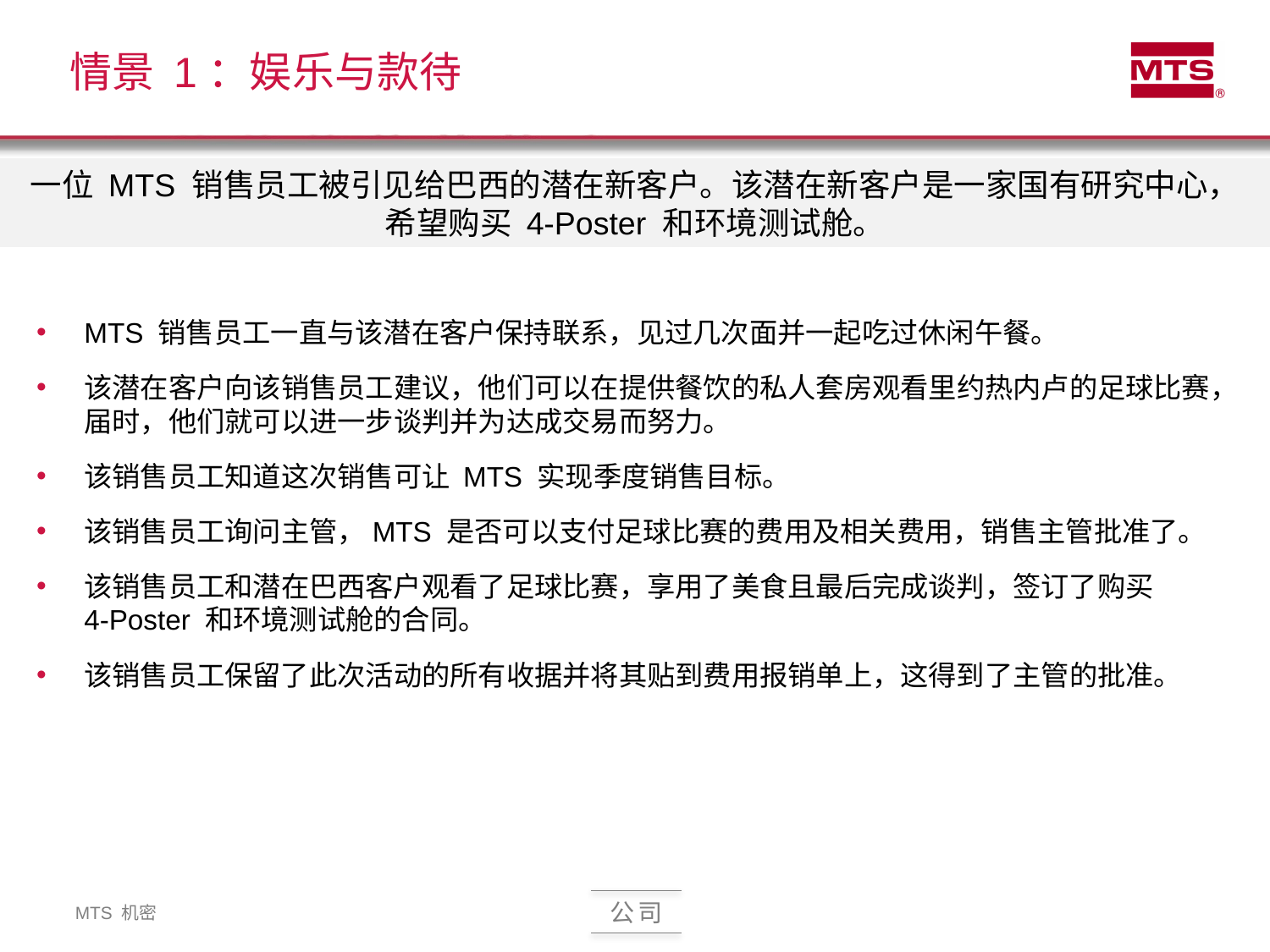

# 情景 1：娱乐与款待
一位 MTS 销售员工被引见给巴西的潜在新客户。该潜在新客户是一家国有研究中心，
希望购买 4-Poster 和环境测试舱。
MTS 销售员工一直与该潜在客户保持联系，见过几次面并一起吃过休闲午餐。
该潜在客户向该销售员工建议，他们可以在提供餐饮的私人套房观看里约热内卢的足球比赛，届时，他们就可以进一步谈判并为达成交易而努力。
该销售员工知道这次销售可让 MTS 实现季度销售目标。
该销售员工询问主管，MTS 是否可以支付足球比赛的费用及相关费用，销售主管批准了。
该销售员工和潜在巴西客户观看了足球比赛，享用了美食且最后完成谈判，签订了购买
4-Poster 和环境测试舱的合同。
该销售员工保留了此次活动的所有收据并将其贴到费用报销单上，这得到了主管的批准。